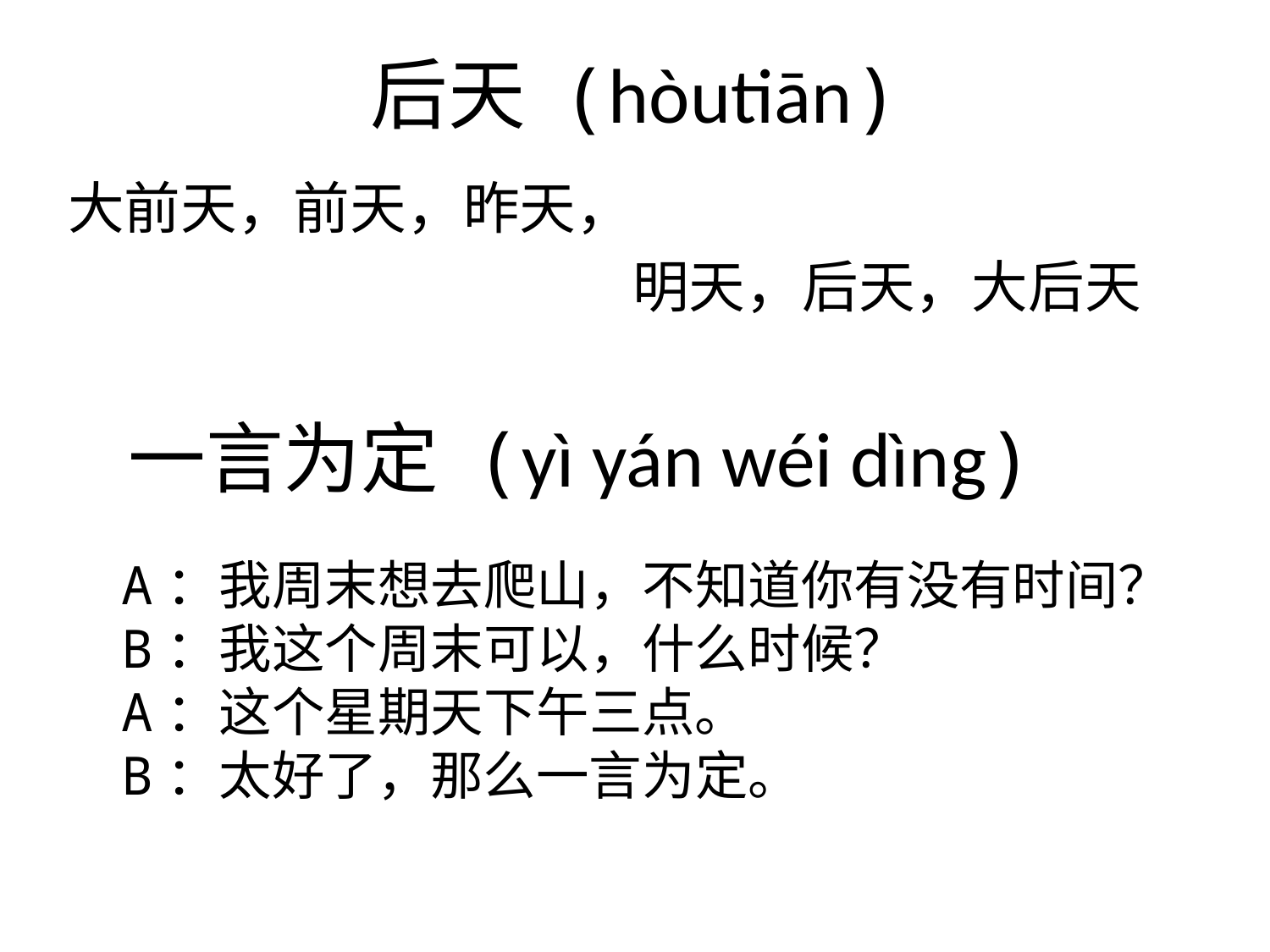

# 后天 (hòutiān)
大前天，前天，昨天，
　　　　　　　　　　明天，后天，大后天
一言为定 (yì yán wéi dìng)
A：我周末想去爬山，不知道你有没有时间？
B：我这个周末可以，什么时候？
A：这个星期天下午三点。
B：太好了，那么一言为定。